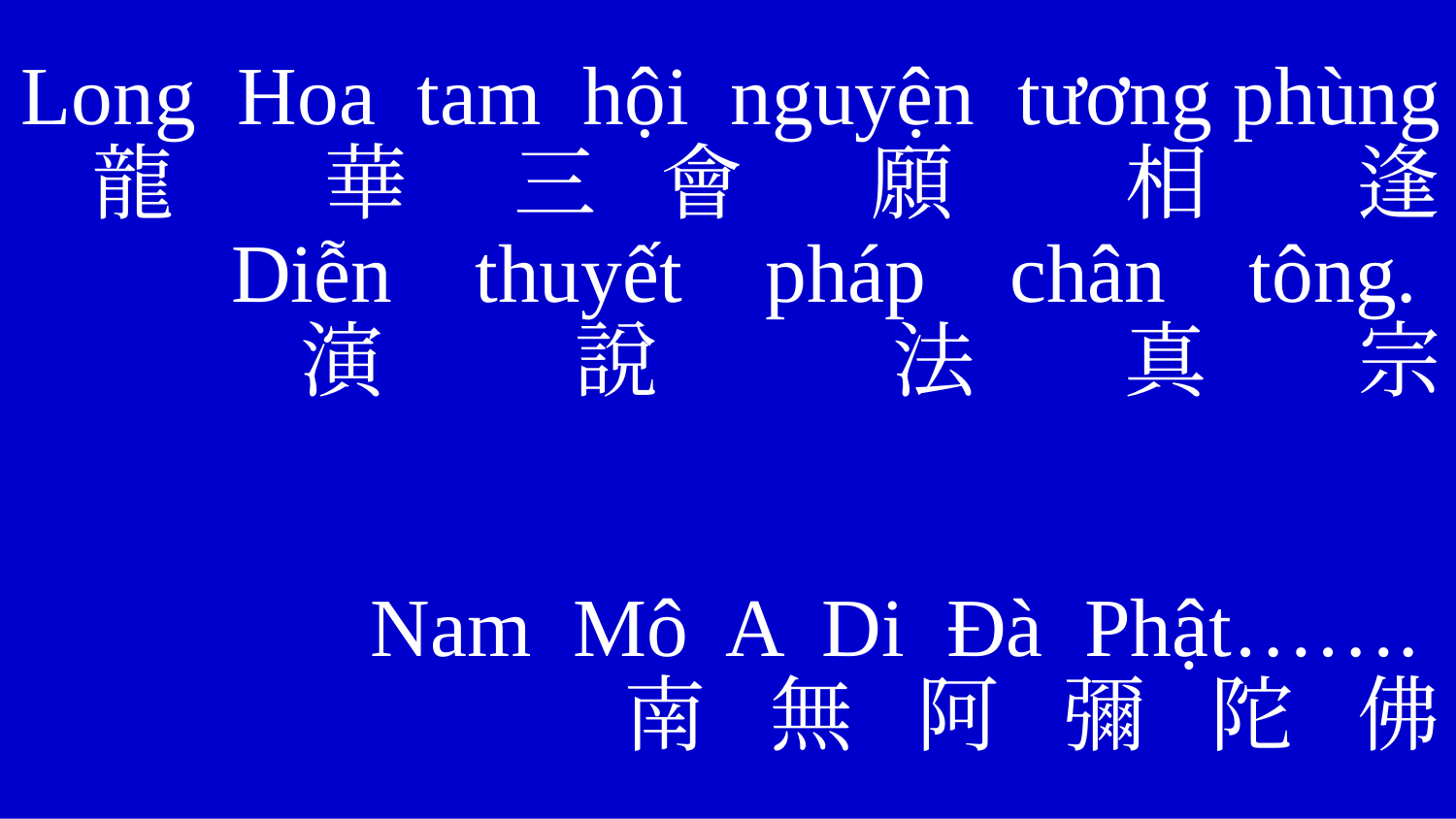

Long  Hoa  tam  hội  nguyện  tương phùng
龍       華     三   會      願        相       逢
Diễn    thuyết    pháp    chân    tông.
演         說           法       真       宗

Nam  Mô  A  Di  Đà  Phật…….
南   無   阿   彌   陀   佛